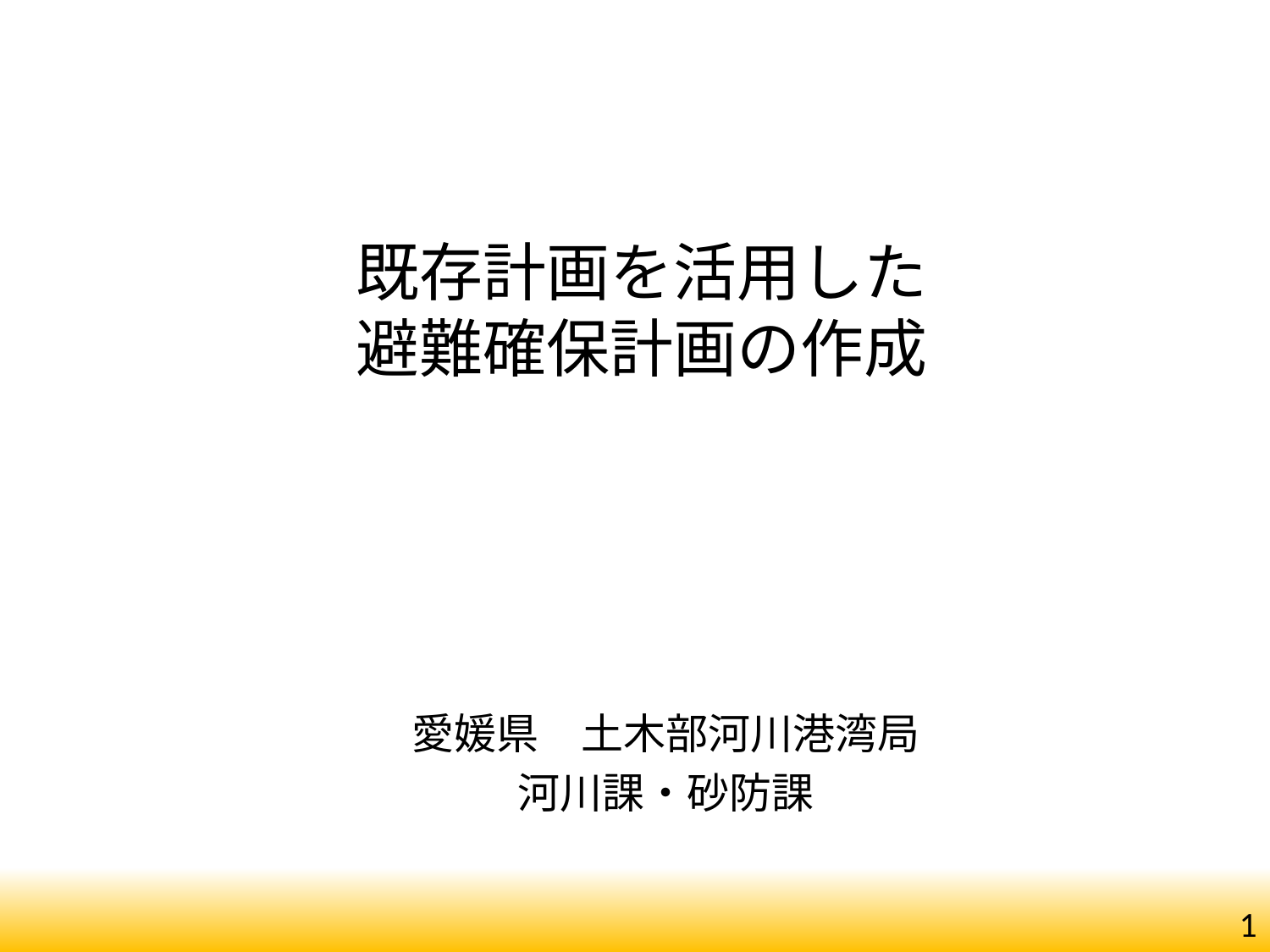

# 既存計画を活用した 避難確保計画の作成
愛媛県　土木部河川港湾局
河川課・砂防課

1